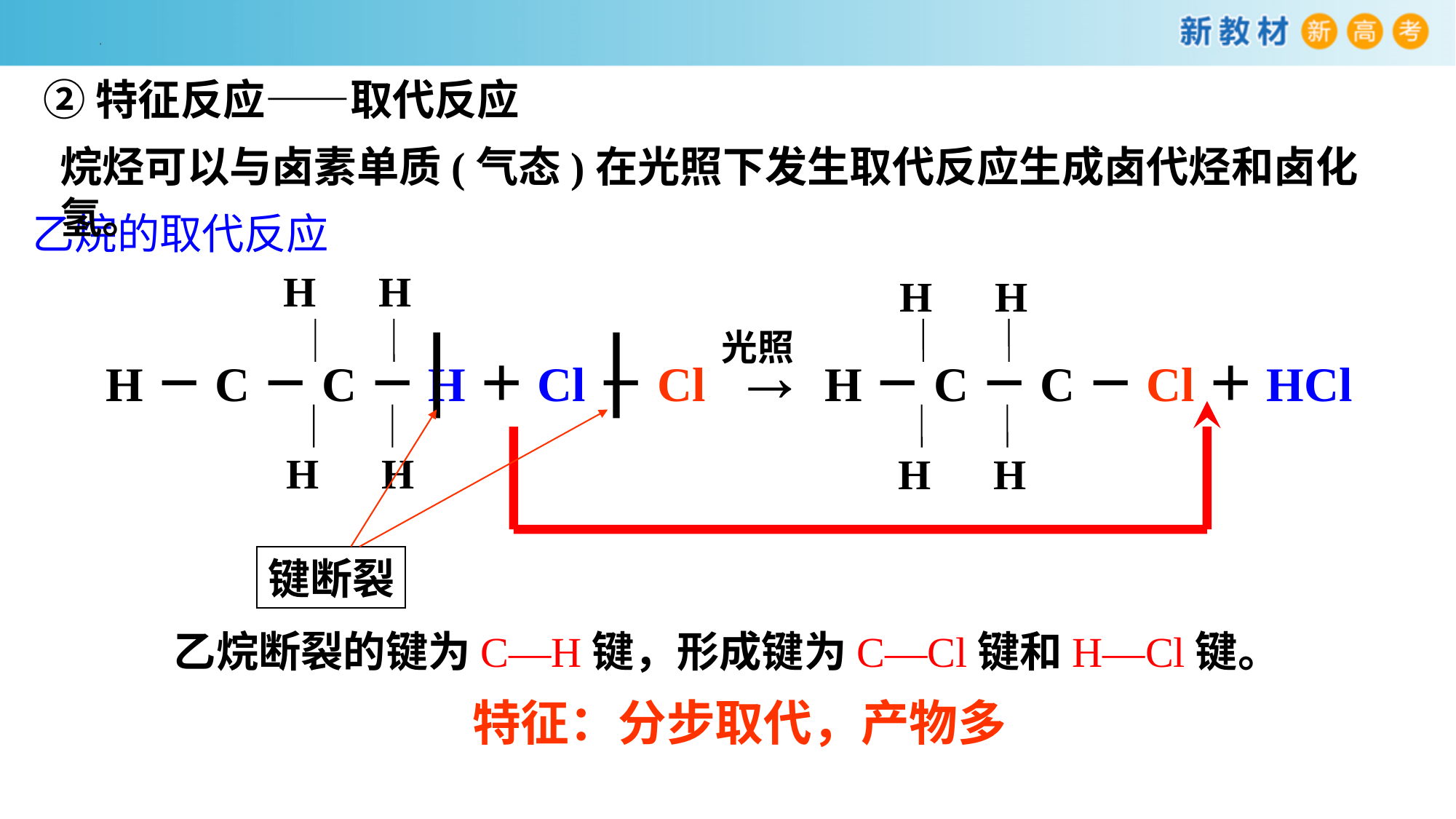

②特征反应——取代反应
烷烃可以与卤素单质(气态)在光照下发生取代反应生成卤代烃和卤化氢。
乙烷的取代反应
H　H
H　H

光照
H－C－C－H＋Cl－Cl    → H－C－C－Cl＋HCl

H　H
H　H

键断裂
乙烷断裂的键为C—H键，形成键为C—Cl键和H—Cl键。
特征：分步取代，产物多